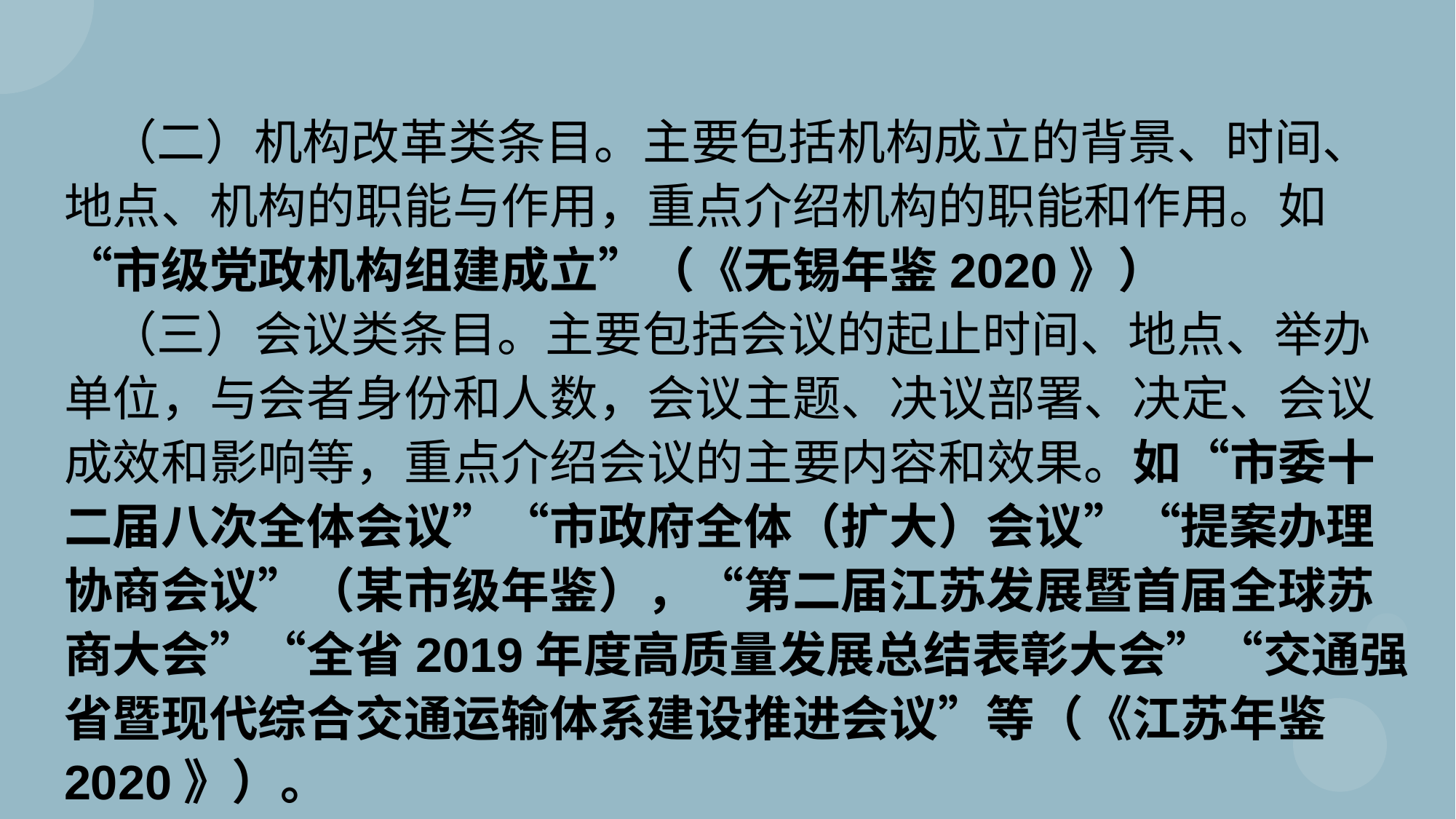

（二）机构改革类条目。主要包括机构成立的背景、时间、地点、机构的职能与作用，重点介绍机构的职能和作用。如“市级党政机构组建成立”（《无锡年鉴2020》）
   （三）会议类条目。主要包括会议的起止时间、地点、举办单位，与会者身份和人数，会议主题、决议部署、决定、会议成效和影响等，重点介绍会议的主要内容和效果。如“市委十二届八次全体会议”“市政府全体（扩大）会议”“提案办理协商会议”（某市级年鉴），“第二届江苏发展暨首届全球苏商大会”“全省2019年度高质量发展总结表彰大会”“交通强省暨现代综合交通运输体系建设推进会议”等（《江苏年鉴2020》）。